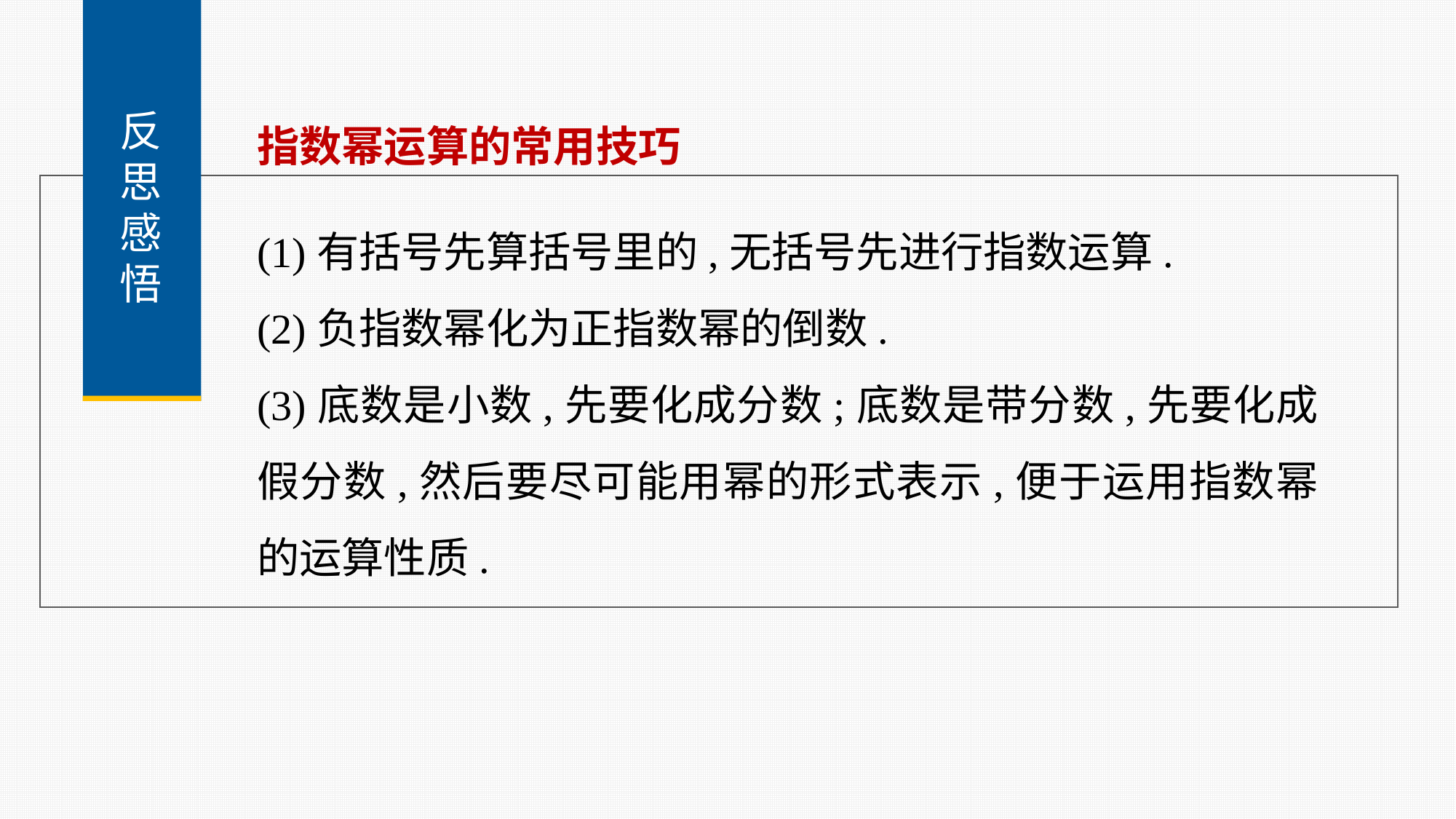

反
思
感
悟

指数幂运算的常用技巧

(1)有括号先算括号里的,无括号先进行指数运算.
(2)负指数幂化为正指数幂的倒数.
(3)底数是小数,先要化成分数;底数是带分数,先要化成假分数,然后要尽可能用幂的形式表示,便于运用指数幂的运算性质.